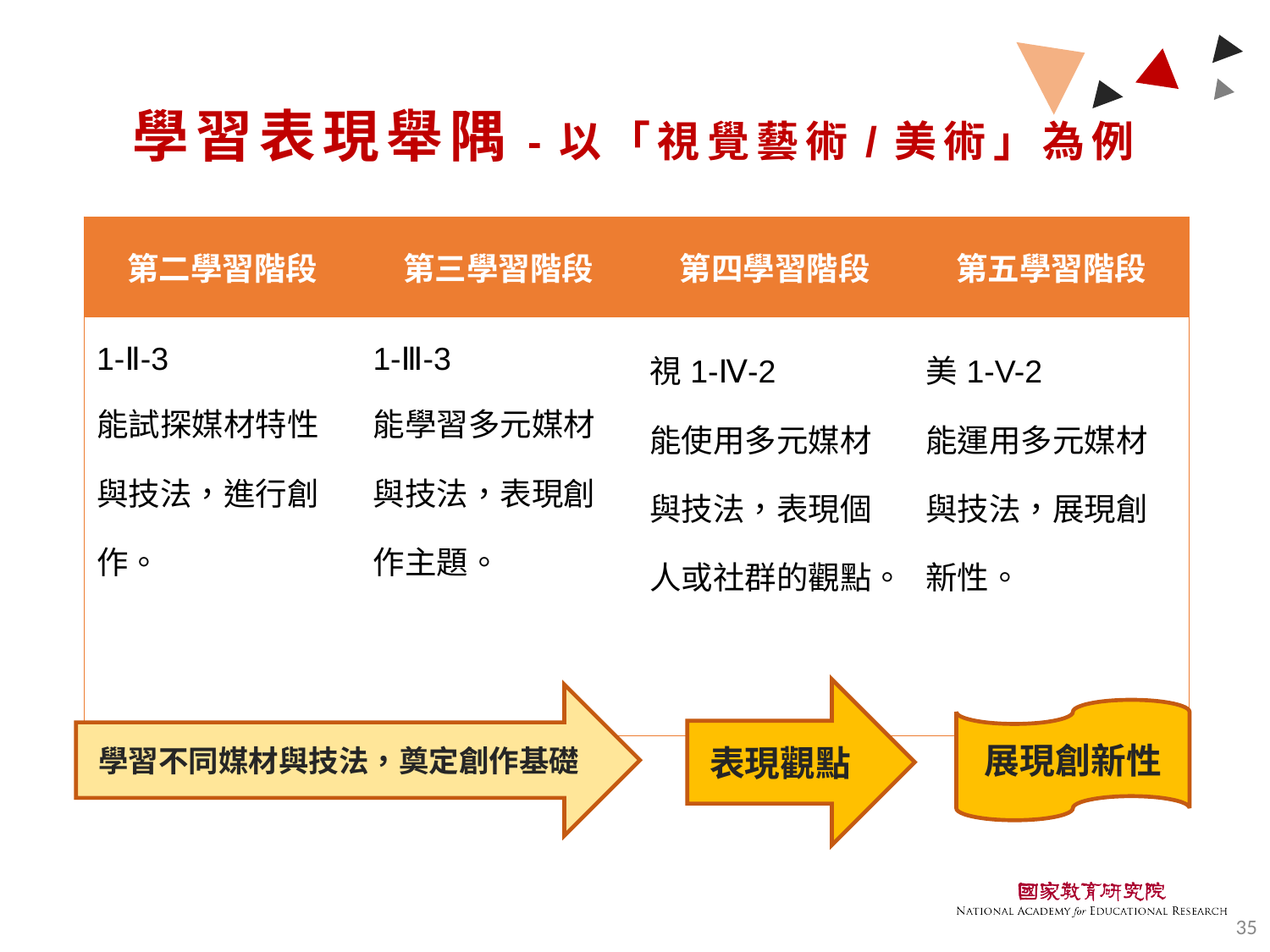

學習表現舉隅-以「視覺藝術/美術」為例

| 第二學習階段 | 第三學習階段 | 第四學習階段 | 第五學習階段 |
| --- | --- | --- | --- |
| 1-Ⅱ-3 能試探媒材特性與技法，進行創作。 | 1-Ⅲ-3 能學習多元媒材與技法，表現創作主題。 | 視1-Ⅳ-2 能使用多元媒材與技法，表現個人或社群的觀點。 | 美1-V-2 能運用多元媒材與技法，展現創新性。 |
表現觀點
學習不同媒材與技法，奠定創作基礎
展現創新性
35